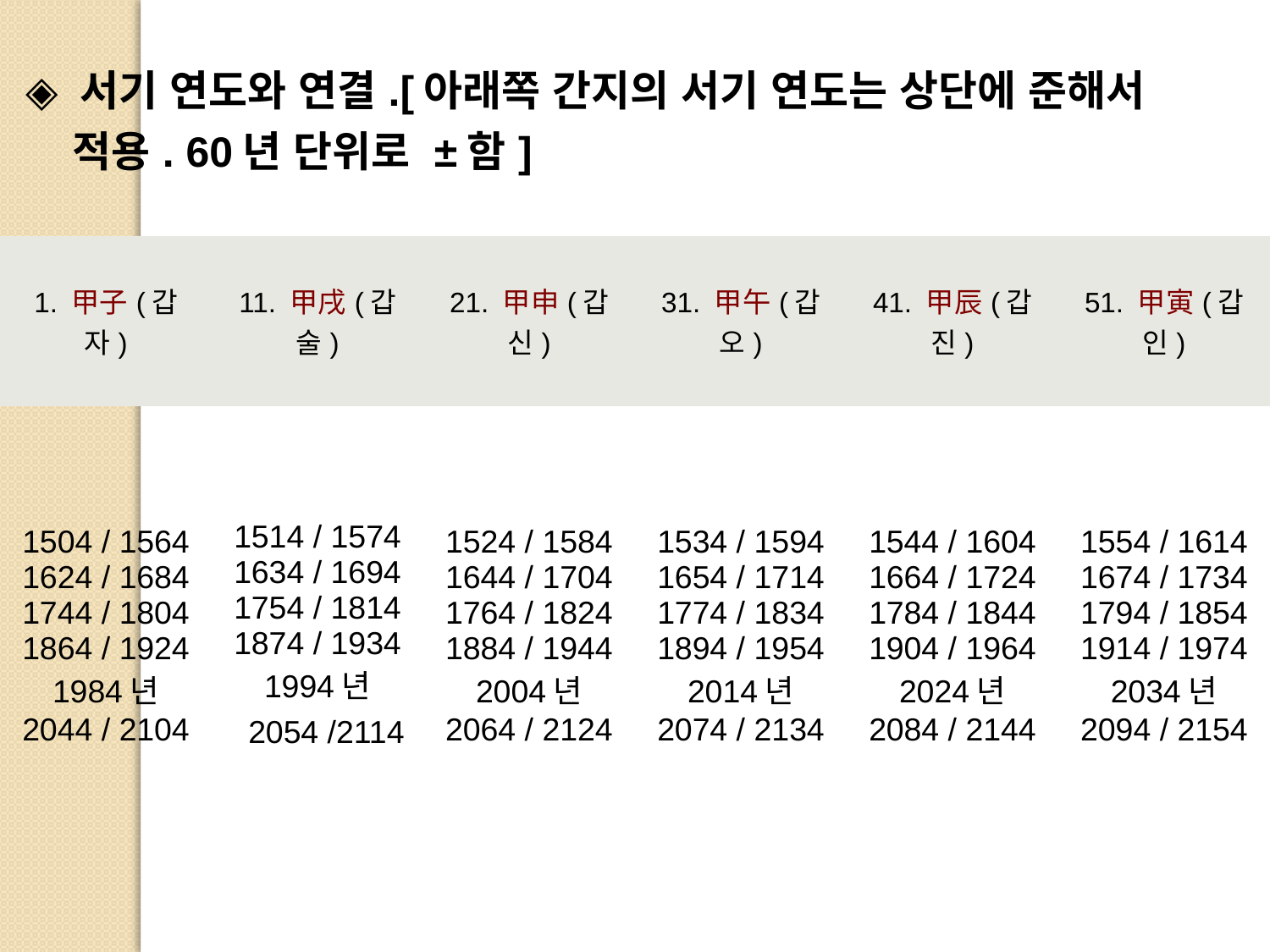

| ◈ 서기 연도와 연결.[아래쪽 간지의 서기 연도는 상단에 준해서 적용. 60년 단위로 ±함] |  |  |  |  |  |
| --- | --- | --- | --- | --- | --- |
| 1. 甲子(갑자) | 11. 甲戌(갑술) | 21. 甲申(갑신) | 31. 甲午(갑오) | 41. 甲辰(갑진) | 51. 甲寅(갑인) |
| 1504 / 1564 1624 / 1684 1744 / 1804 1864 / 1924 1984년 2044 / 2104 | 1514 / 1574 1634 / 1694 1754 / 1814 1874 / 1934 1994년  2054 /2114 | 1524 / 1584 1644 / 1704 1764 / 1824 1884 / 1944 2004년 2064 / 2124 | 1534 / 1594 1654 / 1714 1774 / 1834 1894 / 1954 2014년 2074 / 2134 | 1544 / 1604 1664 / 1724 1784 / 1844 1904 / 1964 2024년 2084 / 2144 | 1554 / 1614 1674 / 1734 1794 / 1854 1914 / 1974 2034년 2094 / 2154 |